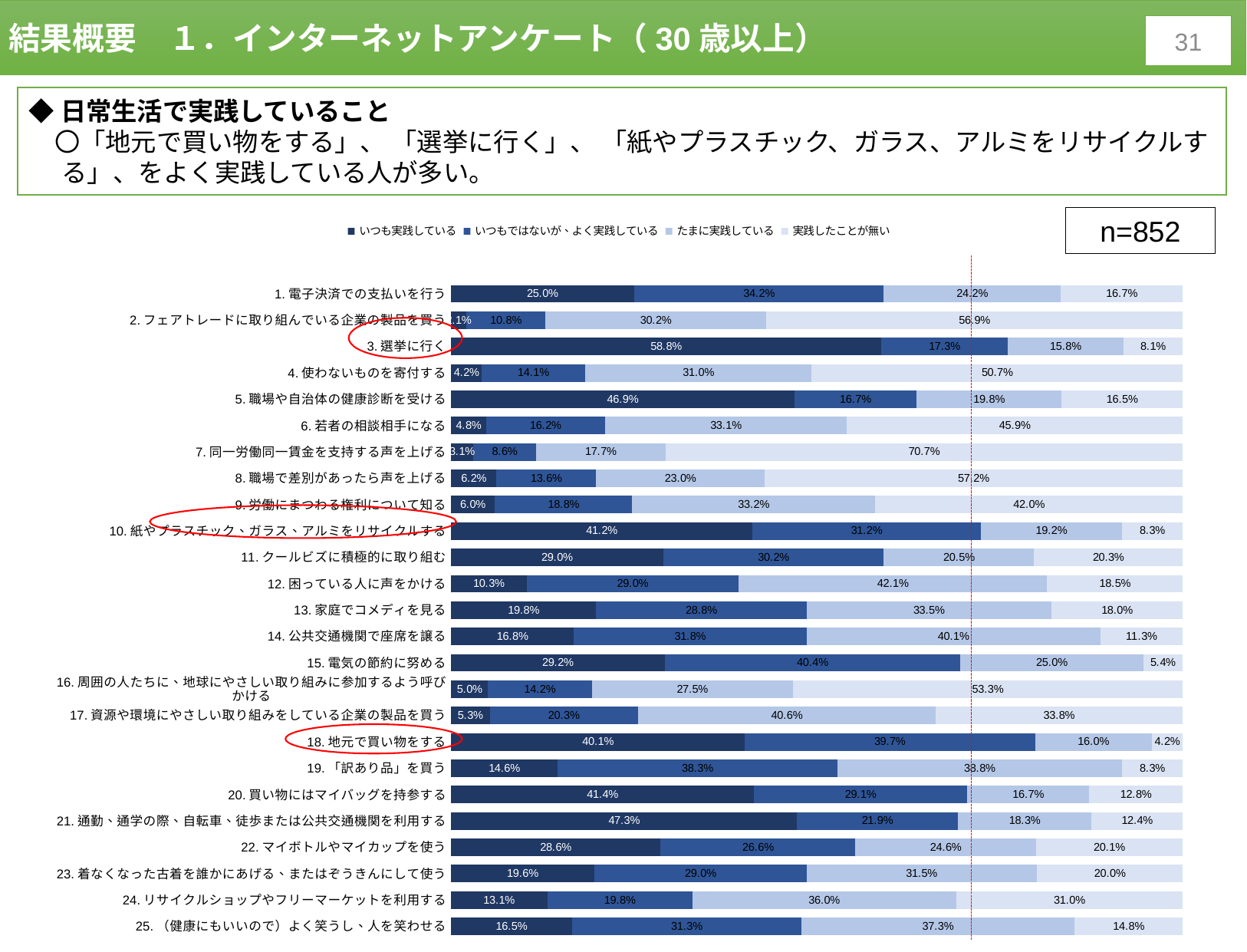

結果概要　１．インターネットアンケート（30歳以上）
31
◆日常生活で実践していること
　〇「地元で買い物をする」、 「選挙に行く」、 「紙やプラスチック、ガラス、アルミをリサイクルする」、をよく実践している人が多い。
n=852

### Chart

| Category | いつも実践している | いつもではないが、よく実践している | たまに実践している | 実践したことが無い |
|---|---|---|---|---|
| 1.電子決済での支払いを行う | 0.25 | 0.3415492957746479 | 0.24178403755868544 | 0.16666666666666666 |
| 2.フェアトレードに取り組んでいる企業の製品を買う | 0.02112676056338028 | 0.107981220657277 | 0.30164319248826293 | 0.5692488262910798 |
| 3.選挙に行く | 0.5880281690140845 | 0.17253521126760563 | 0.15845070422535212 | 0.08098591549295775 |
| 4.使わないものを寄付する | 0.04225352112676056 | 0.14084507042253522 | 0.30985915492957744 | 0.5070422535211268 |
| 5.職場や自治体の健康診断を受ける | 0.4694835680751174 | 0.16666666666666666 | 0.1983568075117371 | 0.16549295774647887 |
| 6.若者の相談相手になる | 0.04812206572769953 | 0.1619718309859155 | 0.33098591549295775 | 0.45892018779342725 |
| 7.同一労働同一賃金を支持する声を上げる | 0.03051643192488263 | 0.08568075117370892 | 0.1772300469483568 | 0.7065727699530516 |
| 8.職場で差別があったら声を上げる | 0.062206572769953054 | 0.13615023474178403 | 0.2300469483568075 | 0.5715962441314554 |
| 9.労働にまつわる権利について知る | 0.05985915492957746 | 0.18779342723004694 | 0.33215962441314556 | 0.42018779342723006 |
| 10.紙やプラスチック、ガラス、アルミをリサイクルする | 0.4119718309859155 | 0.31220657276995306 | 0.19248826291079812 | 0.08333333333333333 |
| 11.クールビズに積極的に取り組む | 0.289906103286385 | 0.30164319248826293 | 0.20539906103286384 | 0.20305164319248825 |
| 12.困っている人に声をかける | 0.10328638497652583 | 0.289906103286385 | 0.4213615023474178 | 0.18544600938967137 |
| 13.家庭でコメディを見る | 0.1983568075117371 | 0.2875586854460094 | 0.3345070422535211 | 0.1795774647887324 |
| 14.公共交通機関で座席を譲る | 0.16784037558685447 | 0.318075117370892 | 0.4014084507042254 | 0.11267605633802817 |
| 15.電気の節約に努める | 0.29225352112676056 | 0.40375586854460094 | 0.25 | 0.0539906103286385 |
| 16.周囲の人たちに、地球にやさしい取り組みに参加するよう呼びかける | 0.05046948356807512 | 0.142018779342723 | 0.2746478873239437 | 0.5328638497652582 |
| 17.資源や環境にやさしい取り組みをしている企業の製品を買う | 0.0528169014084507 | 0.20305164319248825 | 0.4061032863849765 | 0.3380281690140845 |
| 18.地元で買い物をする | 0.4014084507042254 | 0.3967136150234742 | 0.1596244131455399 | 0.04225352112676056 |
| 19.「訳あり品」を買う | 0.14553990610328638 | 0.3826291079812207 | 0.3884976525821596 | 0.08333333333333333 |
| 20.買い物にはマイバッグを持参する | 0.41431924882629106 | 0.29107981220657275 | 0.16666666666666666 | 0.12793427230046947 |
| 21.通勤、通学の際、自転車、徒歩または公共交通機関を利用する | 0.47300469483568075 | 0.21948356807511737 | 0.18309859154929578 | 0.12441314553990611 |
| 22.マイボトルやマイカップを使う | 0.2863849765258216 | 0.2664319248826291 | 0.24647887323943662 | 0.2007042253521127 |
| 23.着なくなった古着を誰かにあげる、またはぞうきんにして使う | 0.1960093896713615 | 0.289906103286385 | 0.3145539906103286 | 0.19953051643192488 |
| 24.リサイクルショップやフリーマーケットを利用する | 0.13145539906103287 | 0.1983568075117371 | 0.36032863849765256 | 0.30985915492957744 |
| 25.（健康にもいいので）よく笑うし、人を笑わせる | 0.16549295774647887 | 0.31338028169014087 | 0.3732394366197183 | 0.14788732394366197 |